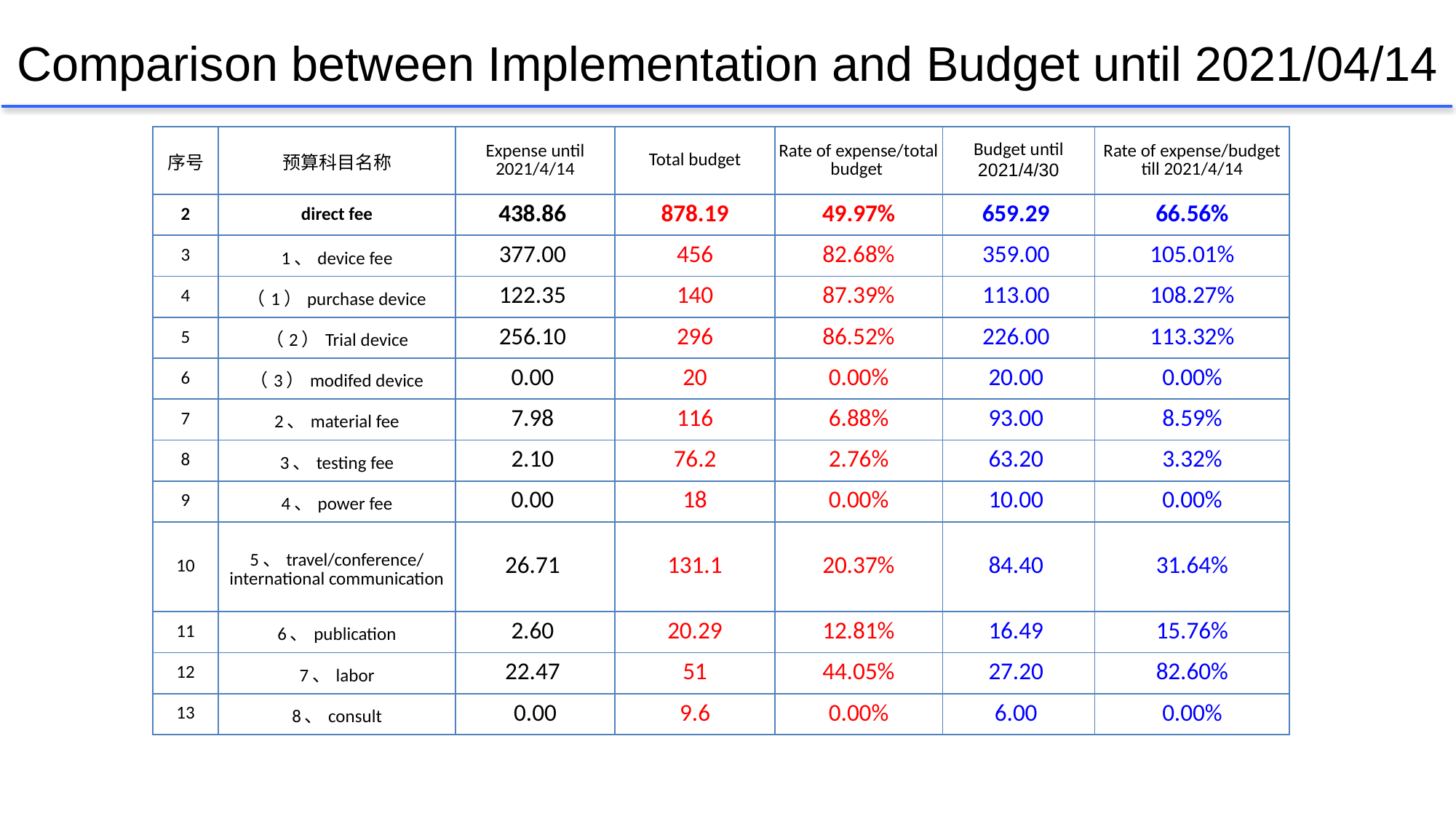

Comparison between Implementation and Budget until 2021/04/14
| 序号 | 预算科目名称 | Expense until 2021/4/14 | Total budget | Rate of expense/total budget | Budget until 2021/4/30 | Rate of expense/budget till 2021/4/14 |
| --- | --- | --- | --- | --- | --- | --- |
| 2 | direct fee | 438.86 | 878.19 | 49.97% | 659.29 | 66.56% |
| 3 | 1、device fee | 377.00 | 456 | 82.68% | 359.00 | 105.01% |
| 4 | （1）purchase device | 122.35 | 140 | 87.39% | 113.00 | 108.27% |
| 5 | （2）Trial device | 256.10 | 296 | 86.52% | 226.00 | 113.32% |
| 6 | （3）modifed device | 0.00 | 20 | 0.00% | 20.00 | 0.00% |
| 7 | 2、material fee | 7.98 | 116 | 6.88% | 93.00 | 8.59% |
| 8 | 3、testing fee | 2.10 | 76.2 | 2.76% | 63.20 | 3.32% |
| 9 | 4、power fee | 0.00 | 18 | 0.00% | 10.00 | 0.00% |
| 10 | 5、travel/conference/international communication | 26.71 | 131.1 | 20.37% | 84.40 | 31.64% |
| 11 | 6、publication | 2.60 | 20.29 | 12.81% | 16.49 | 15.76% |
| 12 | 7、labor | 22.47 | 51 | 44.05% | 27.20 | 82.60% |
| 13 | 8、consult | 0.00 | 9.6 | 0.00% | 6.00 | 0.00% |